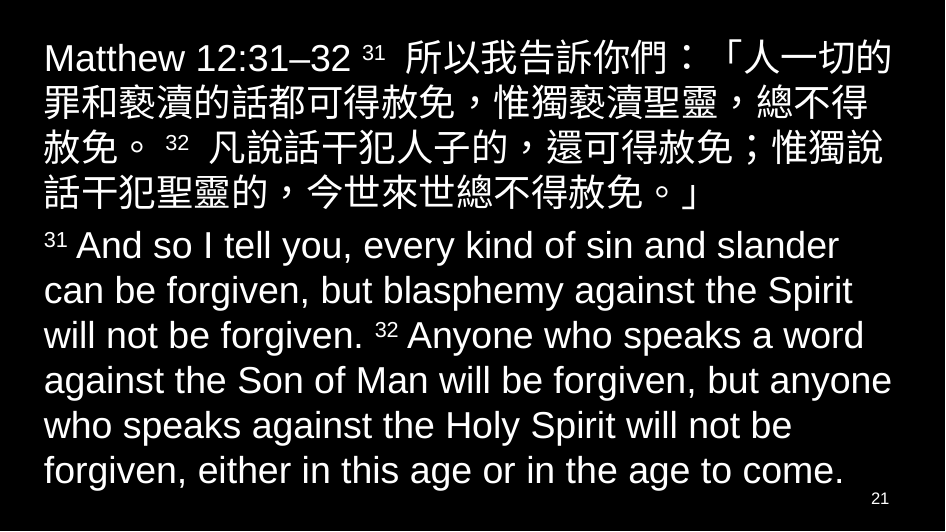

Matthew 12:31–32 31 所以我告訴你們：「人一切的罪和褻瀆的話都可得赦免，惟獨褻瀆聖靈，總不得赦免。32 凡說話干犯人子的，還可得赦免；惟獨說話干犯聖靈的，今世來世總不得赦免。」
31 And so I tell you, every kind of sin and slander can be forgiven, but blasphemy against the Spirit will not be forgiven. 32 Anyone who speaks a word against the Son of Man will be forgiven, but anyone who speaks against the Holy Spirit will not be forgiven, either in this age or in the age to come.

21